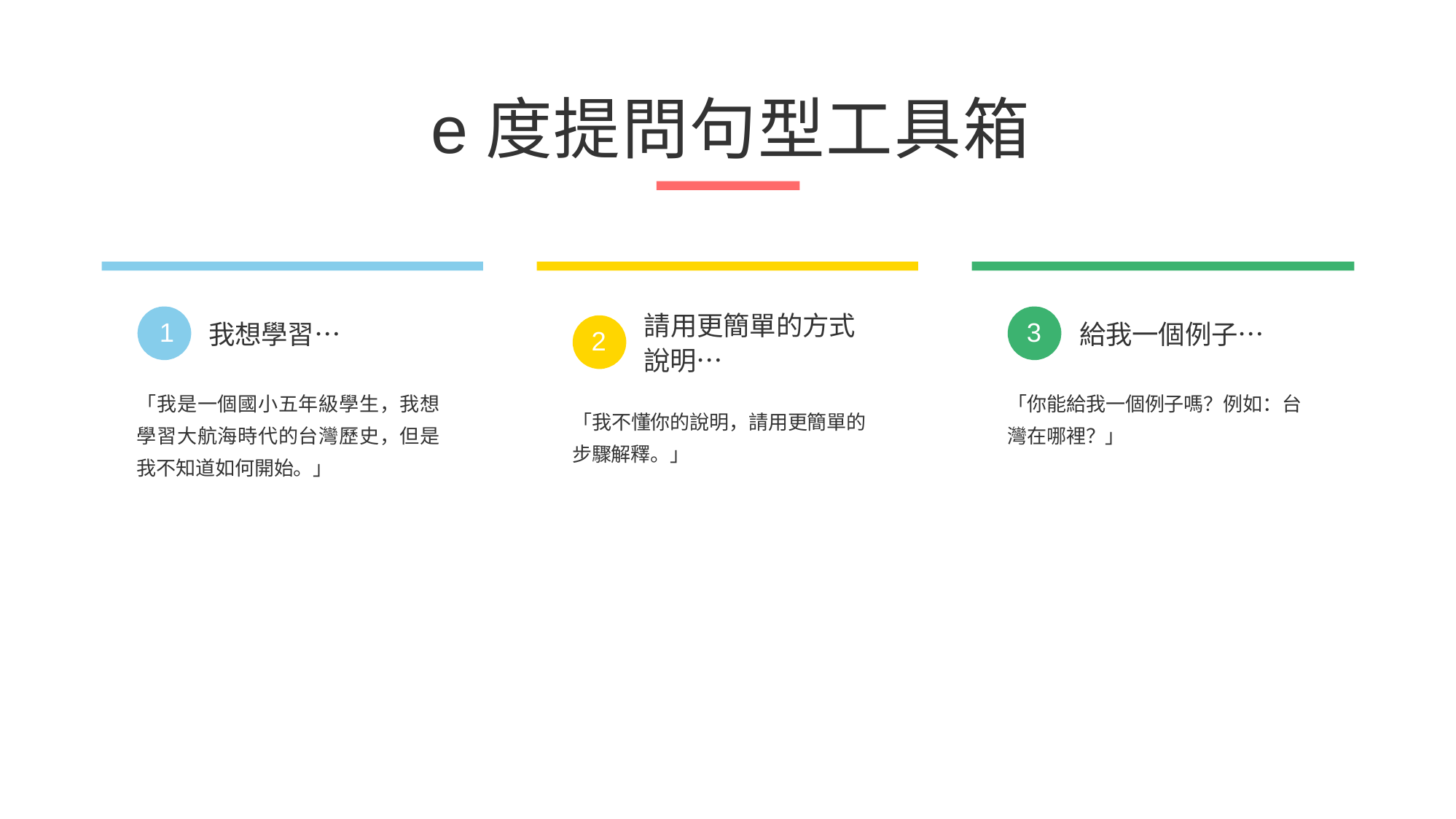

# e度提問句型工具箱

請用更簡單的方式說明…

1
3

我想學習…
給我一個例子…
2
「我是一個國小五年級學生，我想學習大航海時代的台灣歷史，但是我不知道如何開始。」
「你能給我一個例子嗎？例如：台灣在哪裡？」
「我不懂你的說明，請用更簡單的
步驟解釋。」